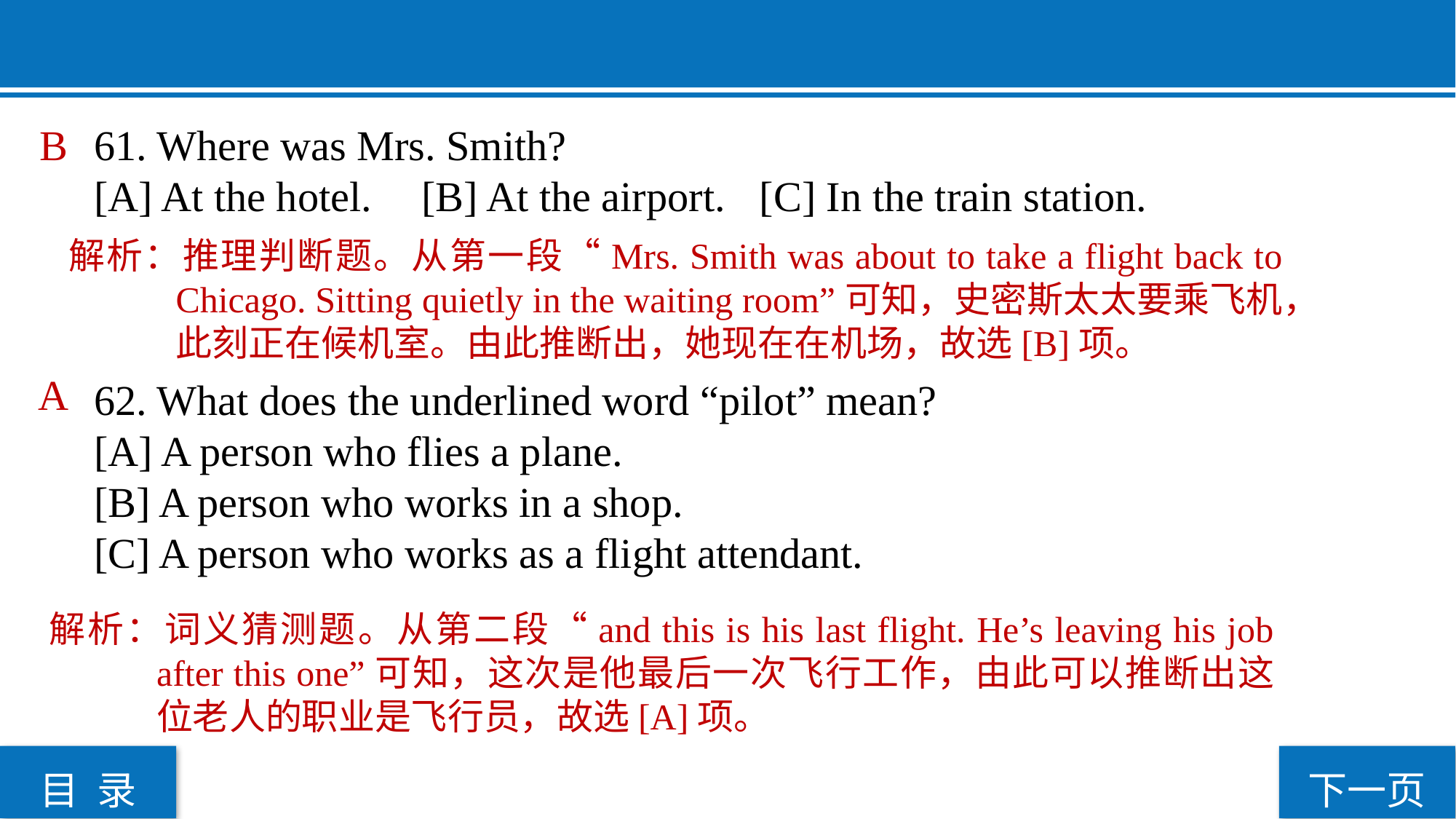

B
61. Where was Mrs. Smith?
[A] At the hotel. 	[B] At the airport.	 [C] In the train station.

62. What does the underlined word “pilot” mean?
[A] A person who flies a plane.
[B] A person who works in a shop.
[C] A person who works as a flight attendant.

解析：推理判断题。从第一段“Mrs. Smith was about to take a flight back to Chicago. Sitting quietly in the waiting room”可知，史密斯太太要乘飞机，此刻正在候机室。由此推断出，她现在在机场，故选[B]项。
 A
解析：词义猜测题。从第二段“and this is his last flight. He’s leaving his job after this one”可知，这次是他最后一次飞行工作，由此可以推断出这位老人的职业是飞行员，故选[A]项。